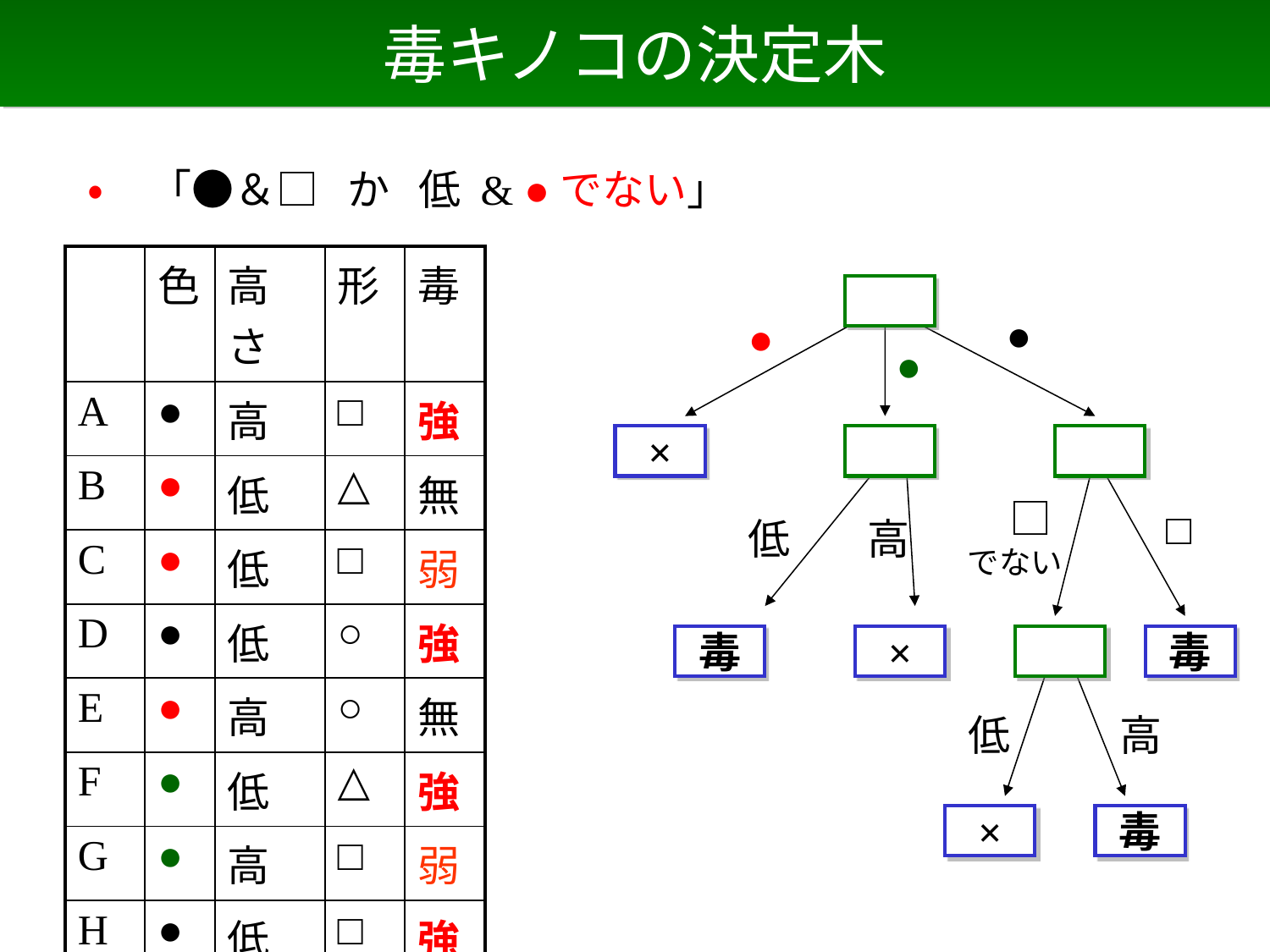

# 毒キノコの決定木
• 「●＆□   か   低 & ●でない」
|  | 色 | 高さ | 形 | 毒 |
| --- | --- | --- | --- | --- |
| A | ● | 高 | □ | 強 |
| B | ● | 低 | △ | 無 |
| C | ● | 低 | □ | 弱 |
| D | ● | 低 | ○ | 強 |
| E | ● | 高 | ○ | 無 |
| F | ● | 低 | △ | 強 |
| G | ● | 高 | □ | 弱 |
| H | ● | 低 | □ | 強 |
| I | ● | 高 | ○ | 無 |

●

●

●
×

　□
でない
□
低
高
毒
×

毒

低
高
×
毒